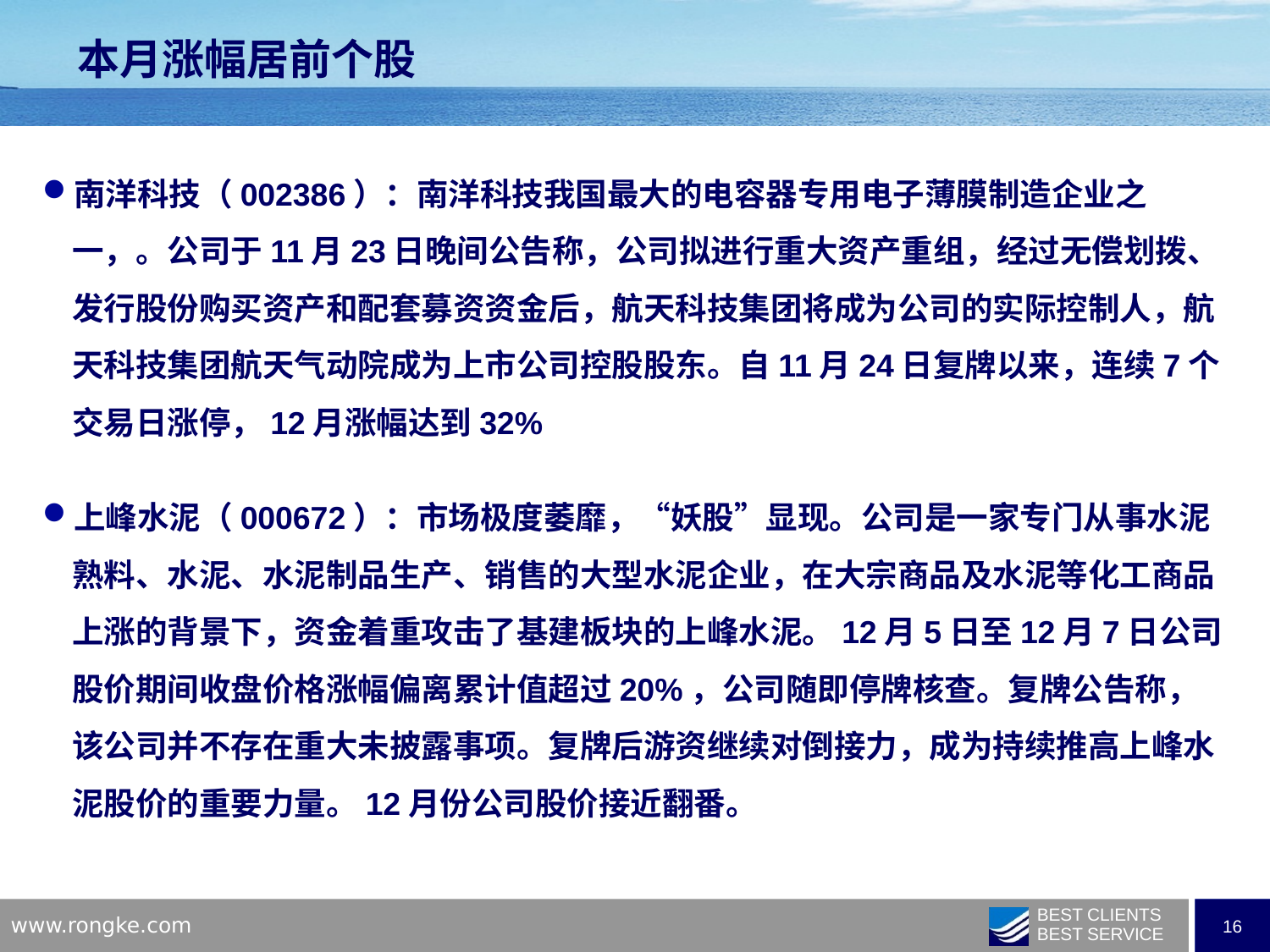

本月涨幅居前个股
南洋科技（002386）：南洋科技我国最大的电容器专用电子薄膜制造企业之一，。公司于11月23日晚间公告称，公司拟进行重大资产重组，经过无偿划拨、发行股份购买资产和配套募资资金后，航天科技集团将成为公司的实际控制人，航天科技集团航天气动院成为上市公司控股股东。自11月24日复牌以来，连续7个交易日涨停，12月涨幅达到32%
上峰水泥（000672）：市场极度萎靡，“妖股”显现。公司是一家专门从事水泥熟料、水泥、水泥制品生产、销售的大型水泥企业，在大宗商品及水泥等化工商品上涨的背景下，资金着重攻击了基建板块的上峰水泥。12月5日至12月7日公司股价期间收盘价格涨幅偏离累计值超过20%，公司随即停牌核查。复牌公告称，该公司并不存在重大未披露事项。复牌后游资继续对倒接力，成为持续推高上峰水泥股价的重要力量。12月份公司股价接近翻番。